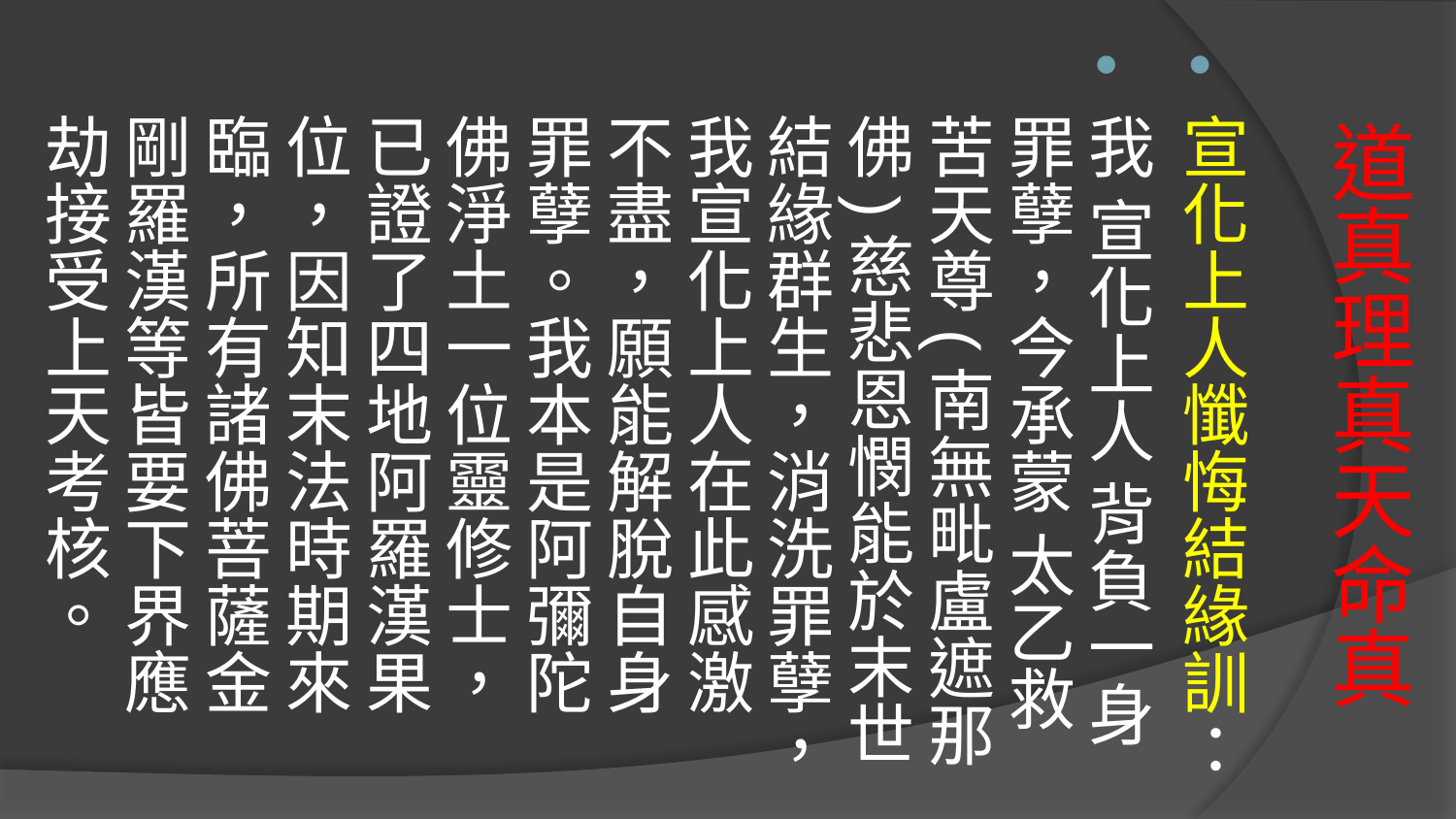

宣化上人懺悔結緣訓：
我 宣化上人 背負一身罪孽，今承蒙 太乙救苦天尊(南無毗盧遮那佛)慈悲恩憫能於末世結緣群生，消洗罪孽，我宣化上人在此感激不盡，願能解脫自身罪孽。我本是阿彌陀佛淨土一位靈修士，已證了四地阿羅漢果位，因知末法時期來臨，所有諸佛菩薩金剛羅漢等皆要下界應劫接受上天考核。
# 道真理真天命真